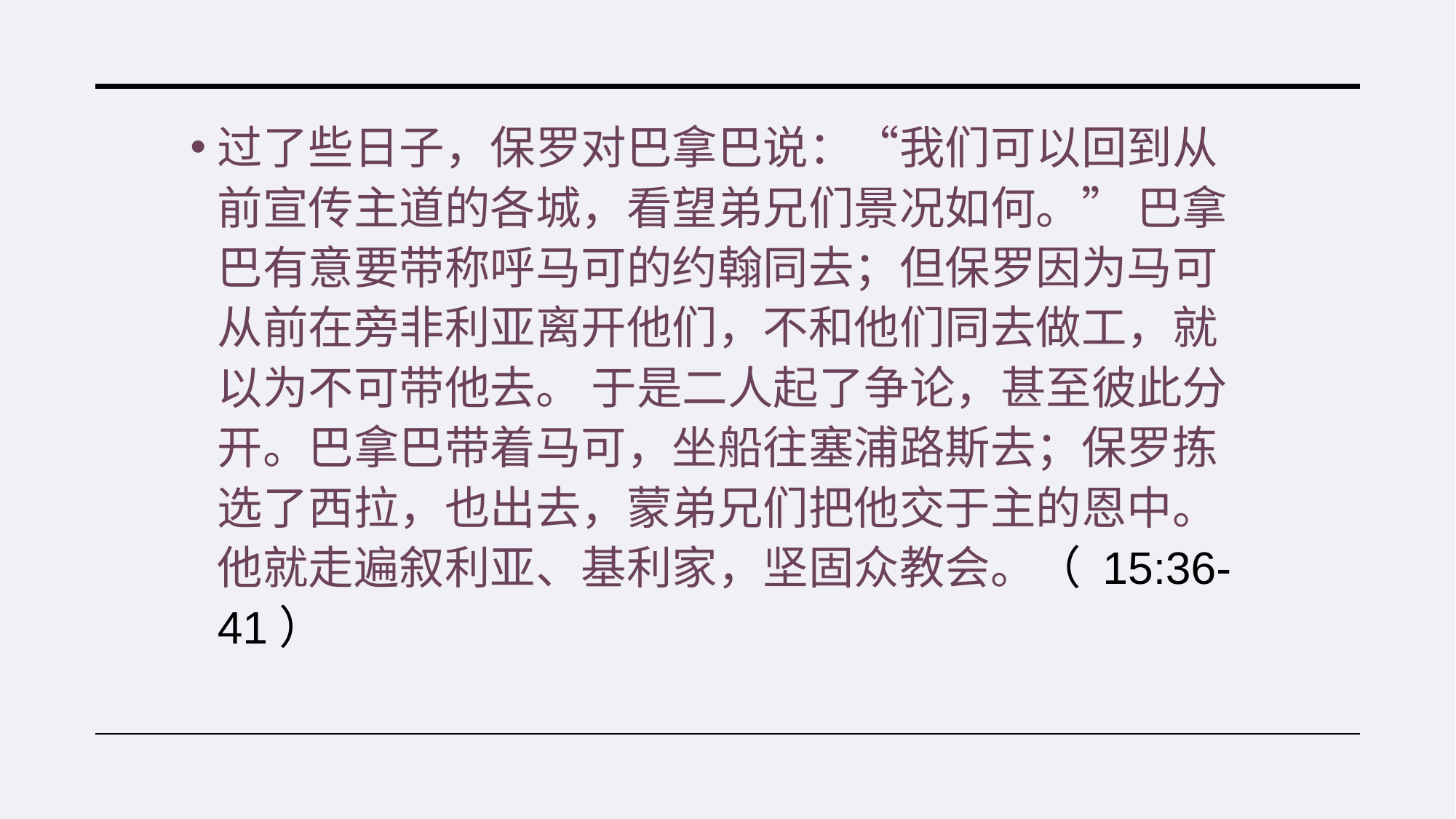

过了些日子，保罗对巴拿巴说：“我们可以回到从前宣传主道的各城，看望弟兄们景况如何。” 巴拿巴有意要带称呼马可的约翰同去；但保罗因为马可从前在旁非利亚离开他们，不和他们同去做工，就以为不可带他去。 于是二人起了争论，甚至彼此分开。巴拿巴带着马可，坐船往塞浦路斯去；保罗拣选了西拉，也出去，蒙弟兄们把他交于主的恩中。他就走遍叙利亚、基利家，坚固众教会。（ 15:36-41）